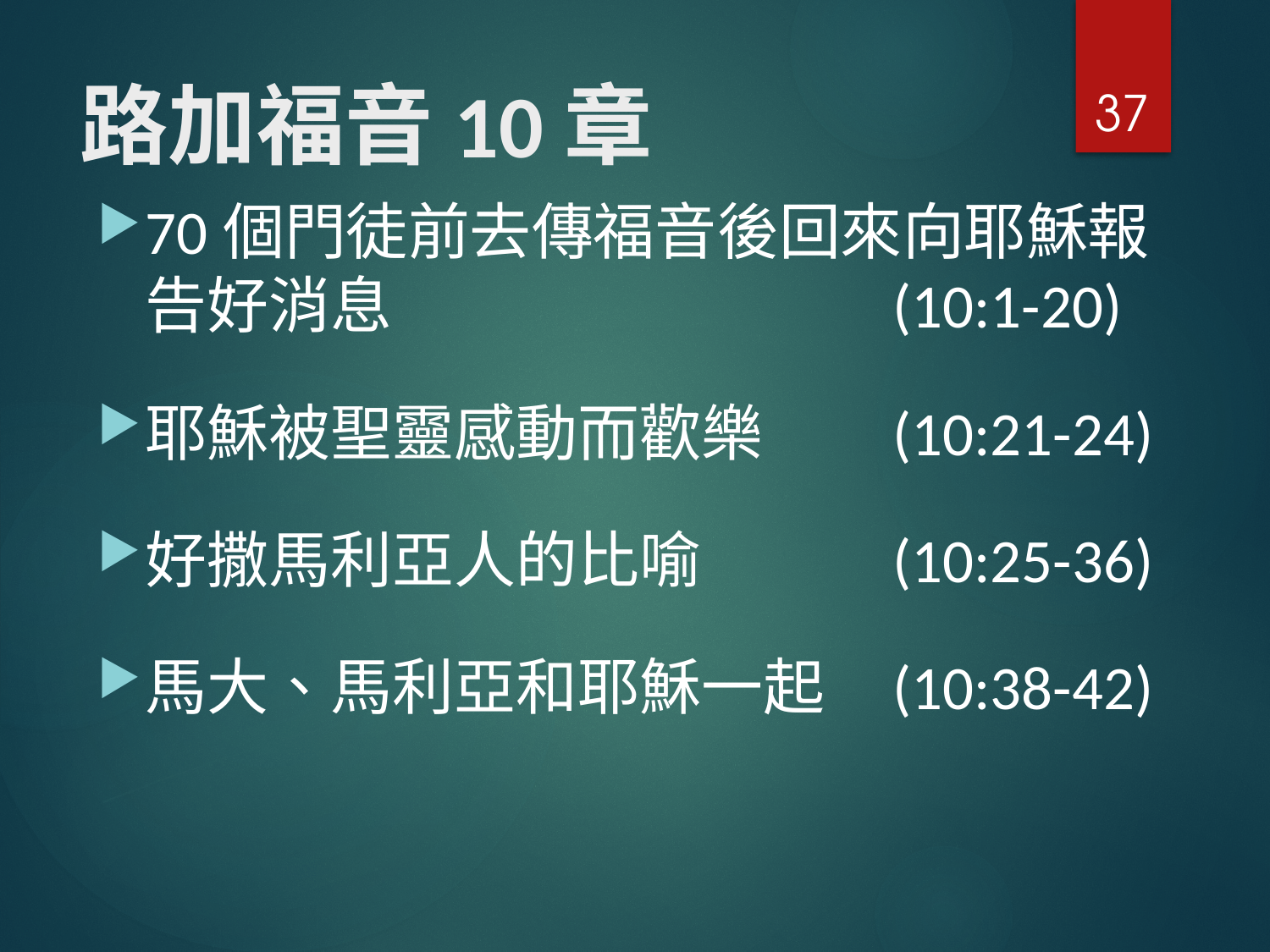

37
# 路加福音10章
70個門徒前去傳福音後回來向耶穌報告好消息	(10:1-20)
耶穌被聖靈感動而歡樂	(10:21-24)
好撒馬利亞人的比喻	(10:25-36)
馬大、馬利亞和耶穌一起 	(10:38-42)